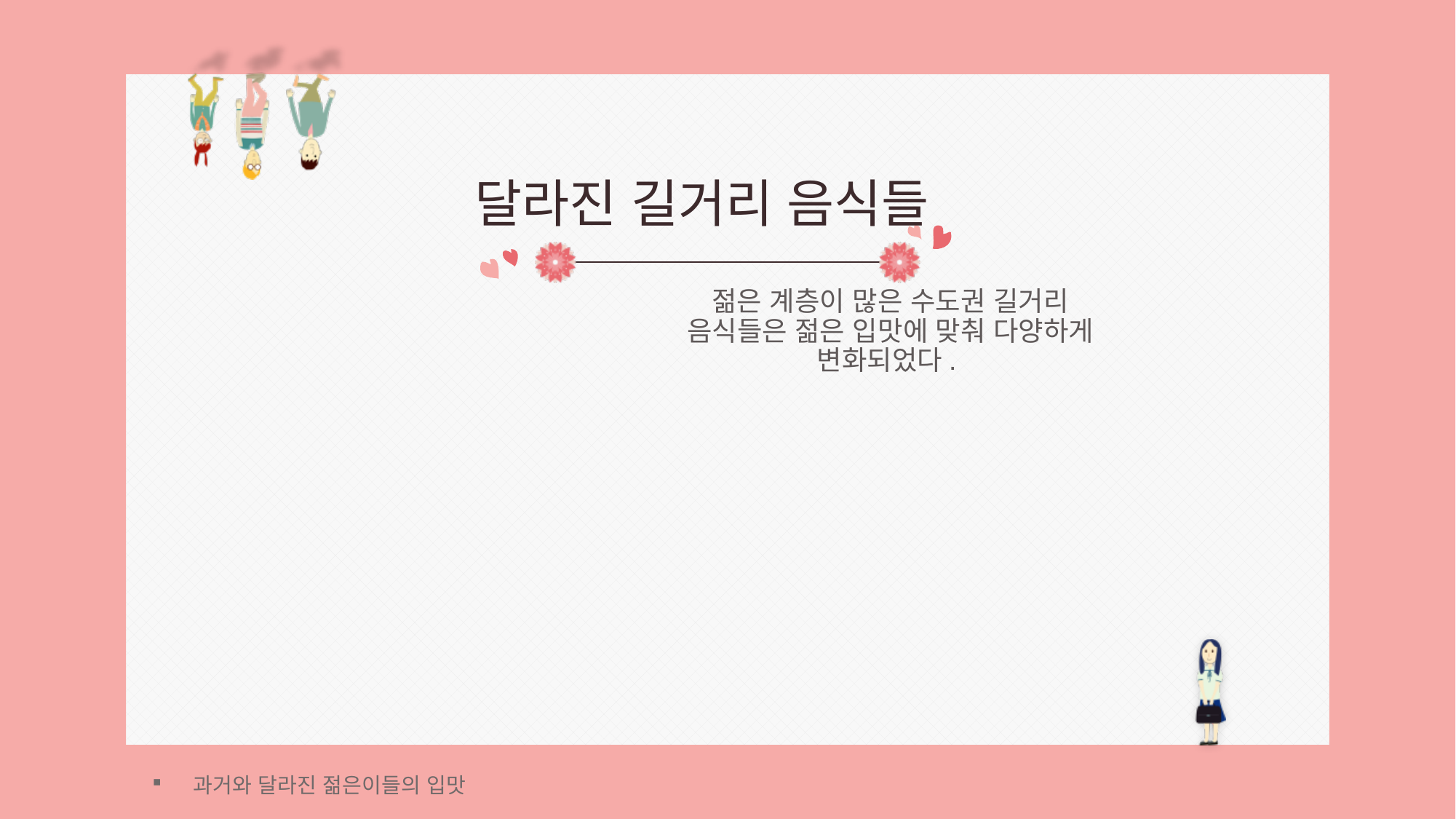

달라진 길거리 음식들
젊은 계층이 많은 수도권 길거리 음식들은 젊은 입맛에 맞춰 다양하게 변화되었다.
과거와 달라진 젊은이들의 입맛